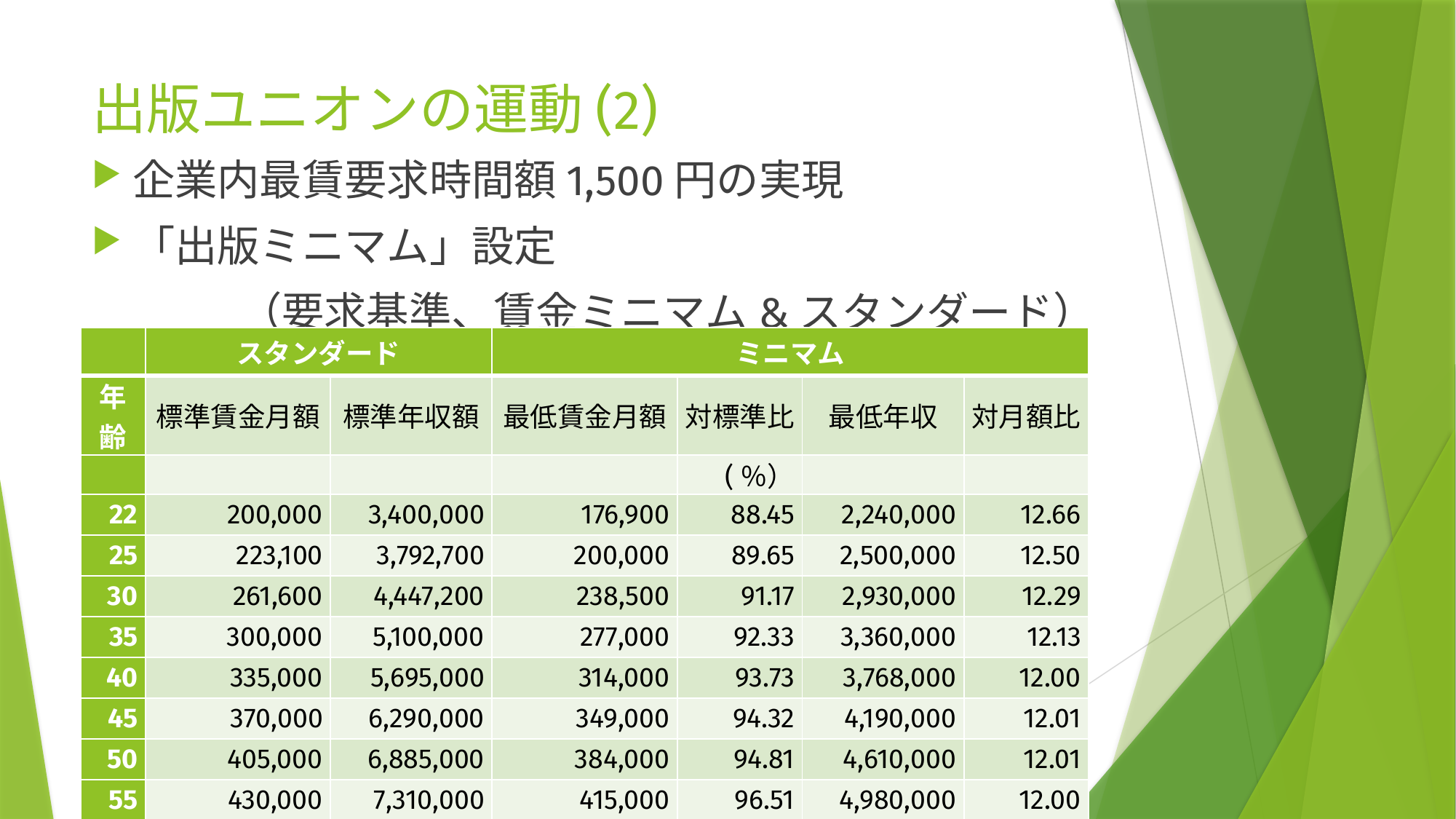

# 出版ユニオンの運動(2)
企業内最賃要求時間額1,500円の実現
「出版ミニマム」設定
　　（要求基準、賃金ミニマム&スタンダード）

|  | スタンダード |  | ミニマム |  |  |  |
| --- | --- | --- | --- | --- | --- | --- |
| 年齢 | 標準賃金月額 | 標準年収額 | 最低賃金月額 | 対標準比 | 最低年収 | 対月額比 |
|  |  |  |  | (％） |  |  |
| 22 | 200,000 | 3,400,000 | 176,900 | 88.45 | 2,240,000 | 12.66 |
| 25 | 223,100 | 3,792,700 | 200,000 | 89.65 | 2,500,000 | 12.50 |
| 30 | 261,600 | 4,447,200 | 238,500 | 91.17 | 2,930,000 | 12.29 |
| 35 | 300,000 | 5,100,000 | 277,000 | 92.33 | 3,360,000 | 12.13 |
| 40 | 335,000 | 5,695,000 | 314,000 | 93.73 | 3,768,000 | 12.00 |
| 45 | 370,000 | 6,290,000 | 349,000 | 94.32 | 4,190,000 | 12.01 |
| 50 | 405,000 | 6,885,000 | 384,000 | 94.81 | 4,610,000 | 12.01 |
| 55 | 430,000 | 7,310,000 | 415,000 | 96.51 | 4,980,000 | 12.00 |